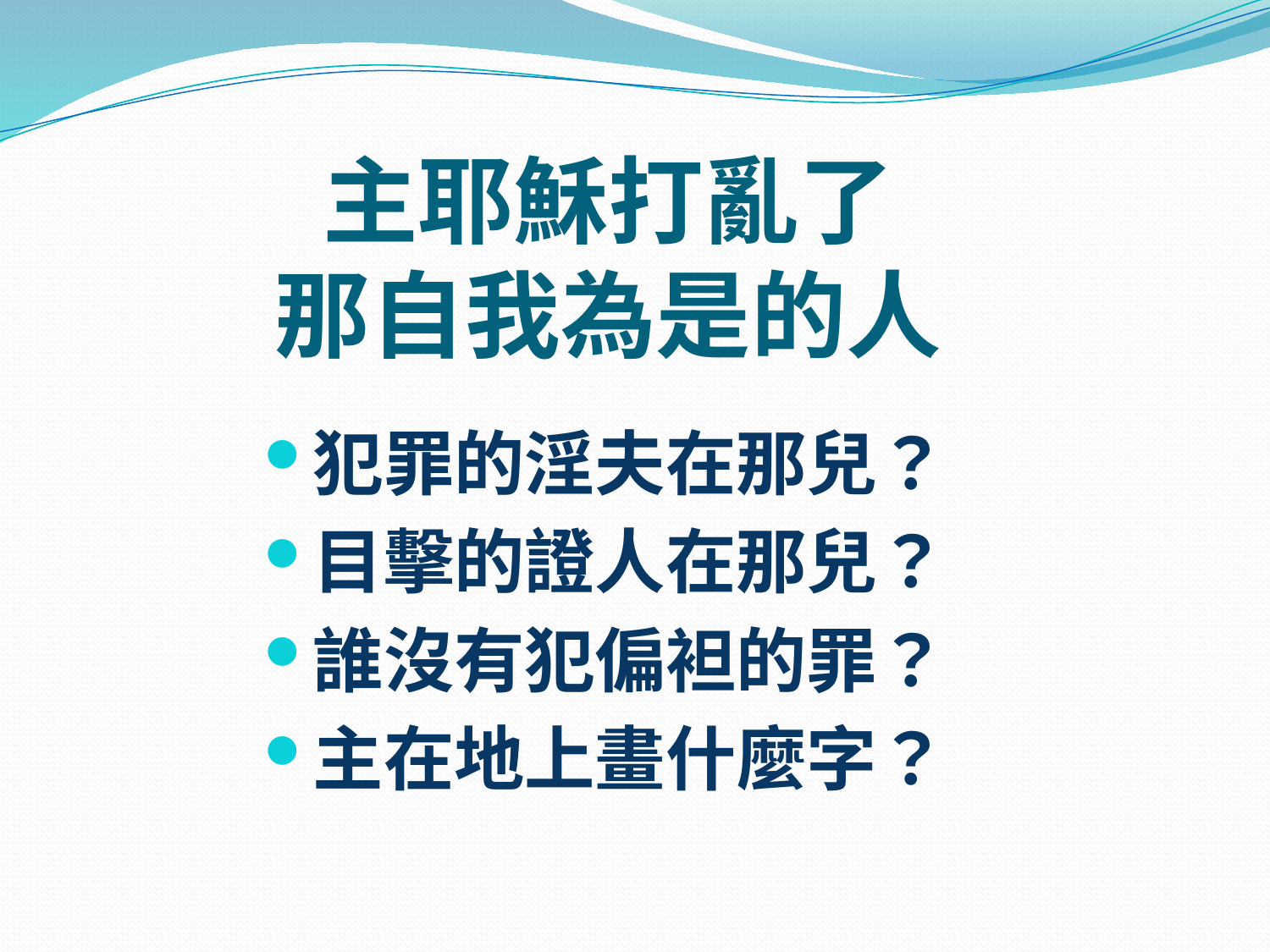

# 主耶穌打亂了 那自我為是的人
犯罪的淫夫在那兒？
目擊的證人在那兒？
誰沒有犯偏袒的罪？
主在地上畫什麼字？